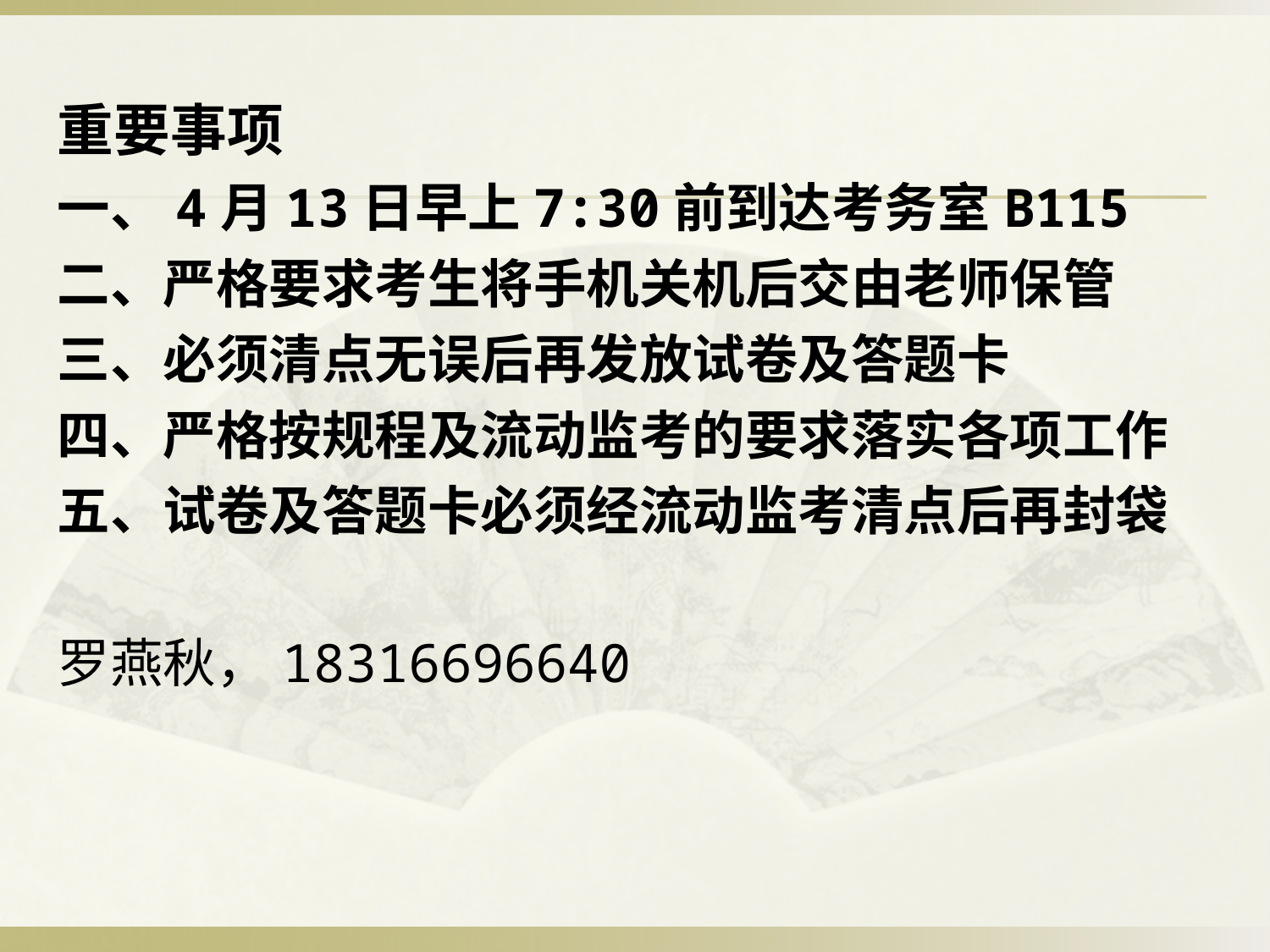

重要事项
一、4月13日早上7:30前到达考务室B115
二、严格要求考生将手机关机后交由老师保管
三、必须清点无误后再发放试卷及答题卡
四、严格按规程及流动监考的要求落实各项工作
五、试卷及答题卡必须经流动监考清点后再封袋

罗燕秋，18316696640